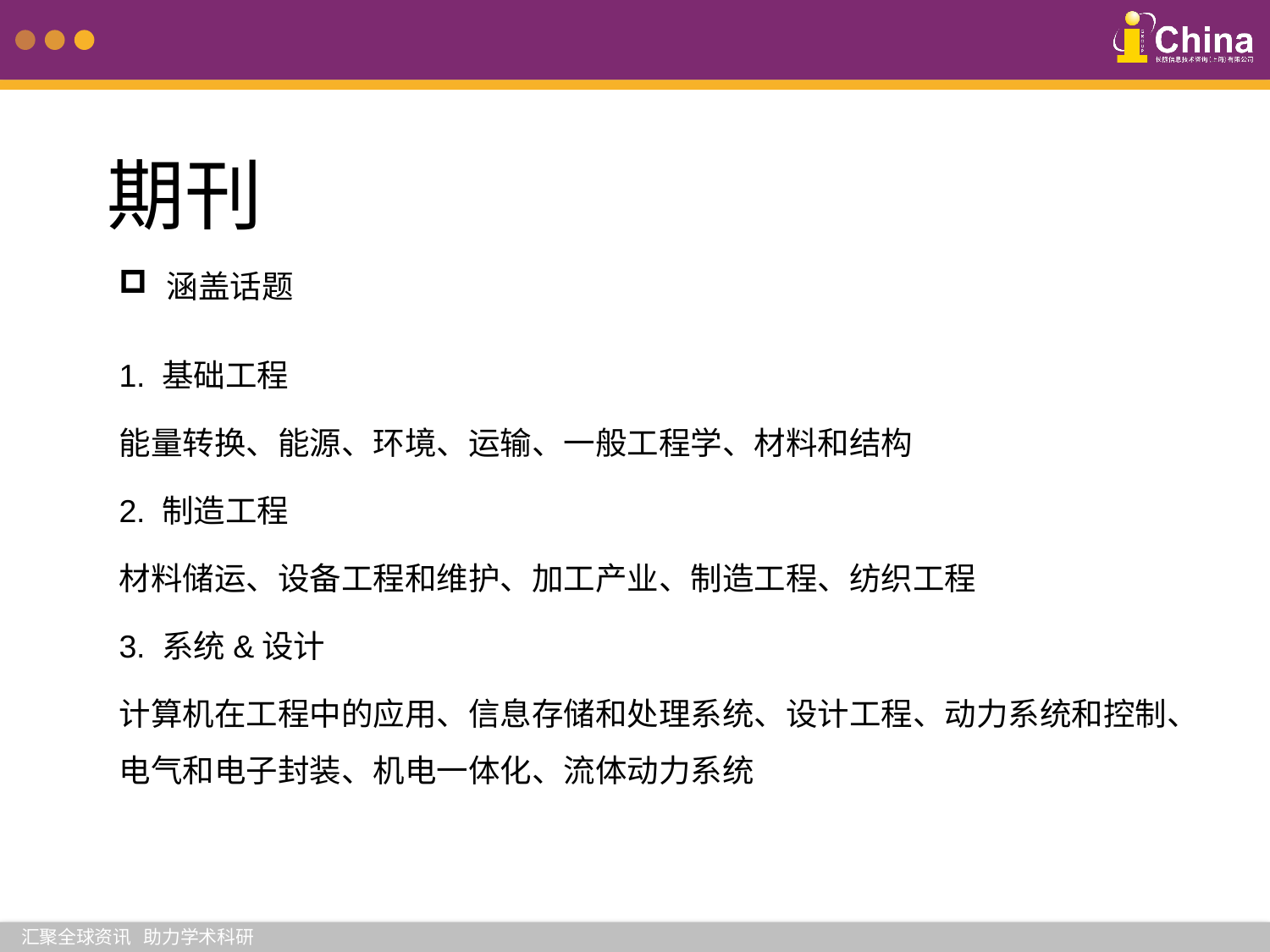

期刊
涵盖话题
1. 基础工程
能量转换、能源、环境、运输、一般工程学、材料和结构
2. 制造工程
材料储运、设备工程和维护、加工产业、制造工程、纺织工程
3. 系统&设计
计算机在工程中的应用、信息存储和处理系统、设计工程、动力系统和控制、电气和电子封装、机电一体化、流体动力系统